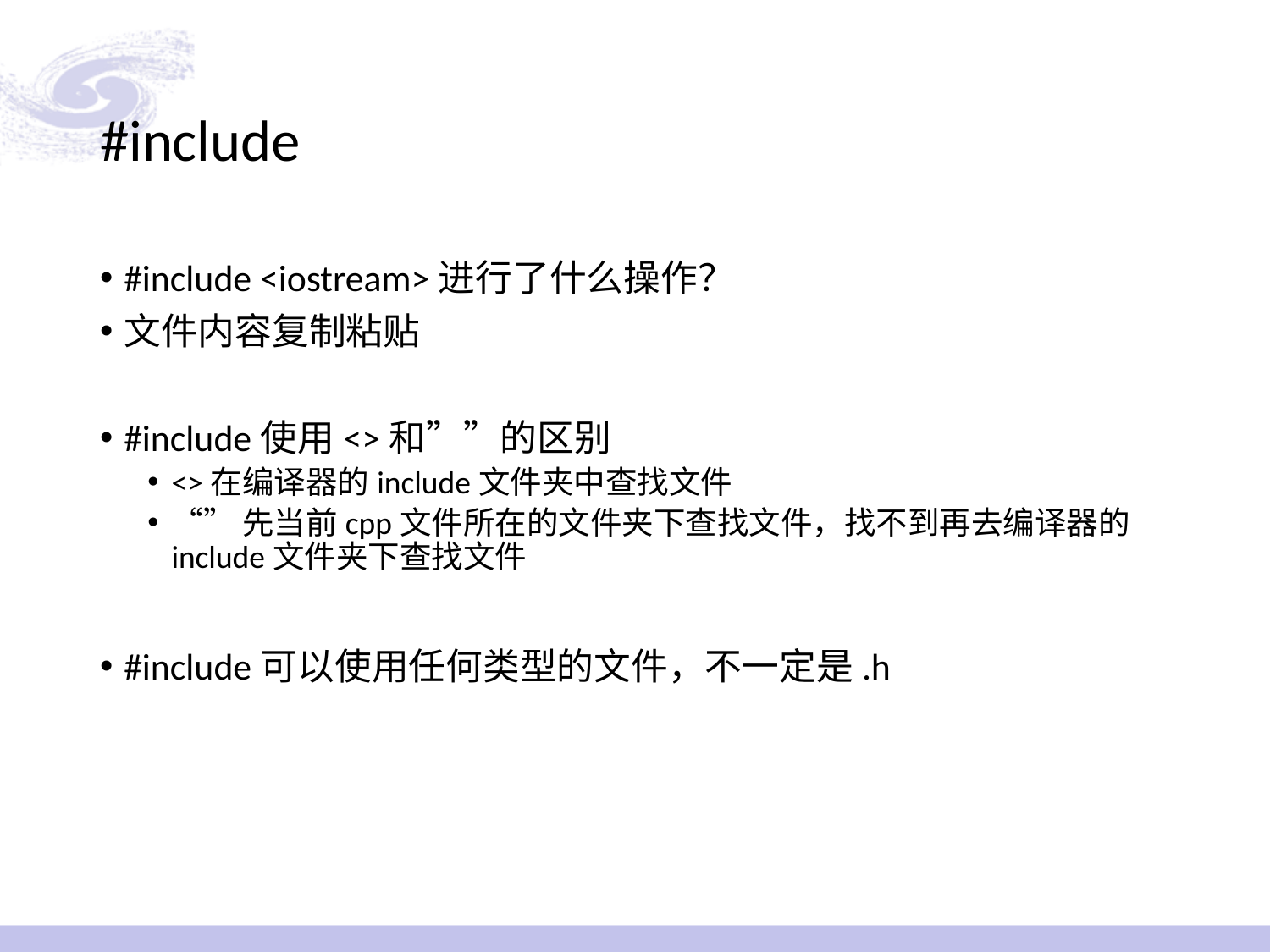

# #include
#include <iostream>进行了什么操作？
文件内容复制粘贴

#include使用<>和””的区别
<>在编译器的include文件夹中查找文件
“”先当前cpp文件所在的文件夹下查找文件，找不到再去编译器的include文件夹下查找文件

#include可以使用任何类型的文件，不一定是.h